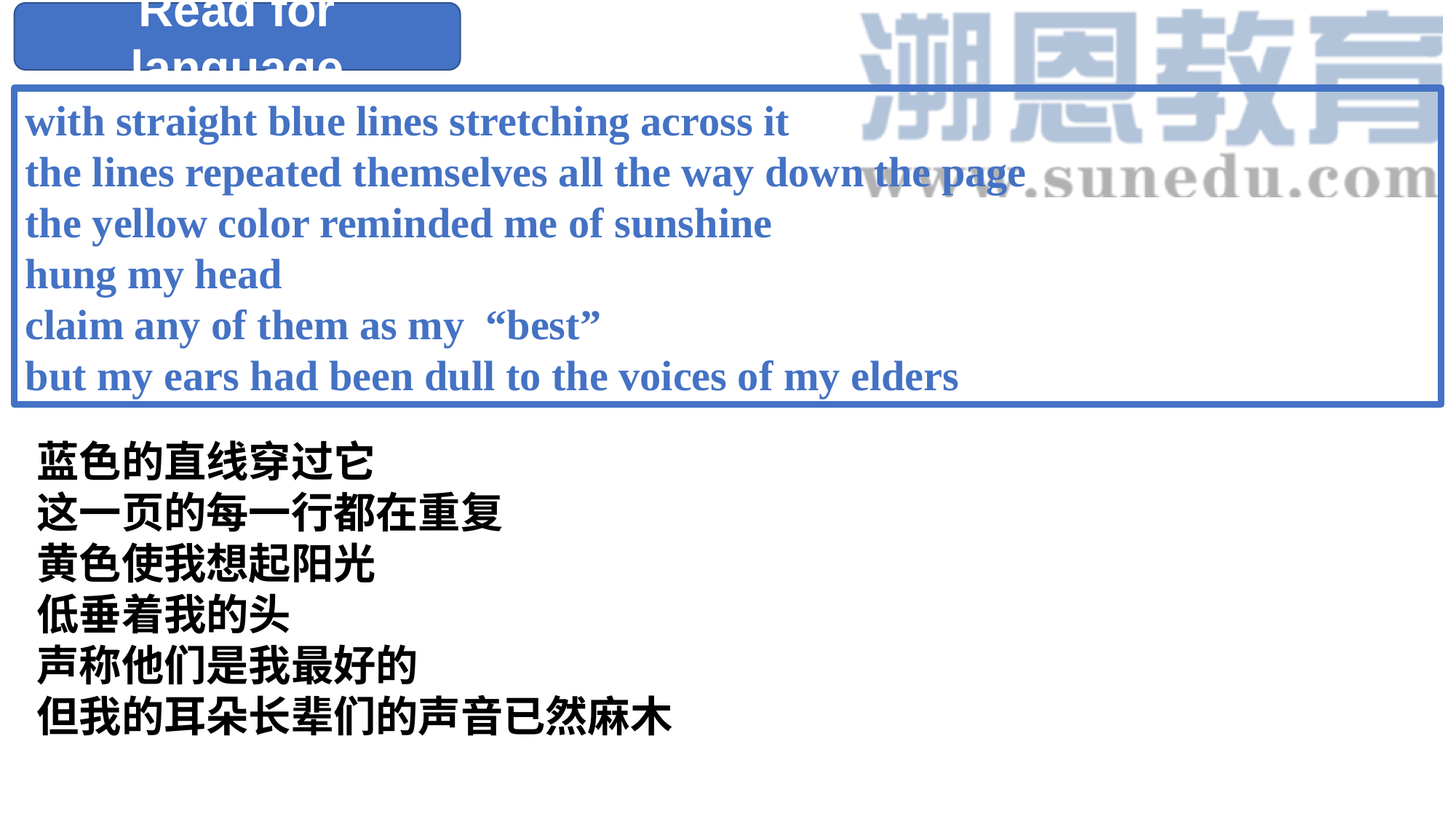

Read for language
with straight blue lines stretching across it
the lines repeated themselves all the way down the page
the yellow color reminded me of sunshine
hung my head
claim any of them as my  “best”
but my ears had been dull to the voices of my elders
蓝色的直线穿过它
这一页的每一行都在重复
黄色使我想起阳光
低垂着我的头
声称他们是我最好的
但我的耳朵长辈们的声音已然麻木